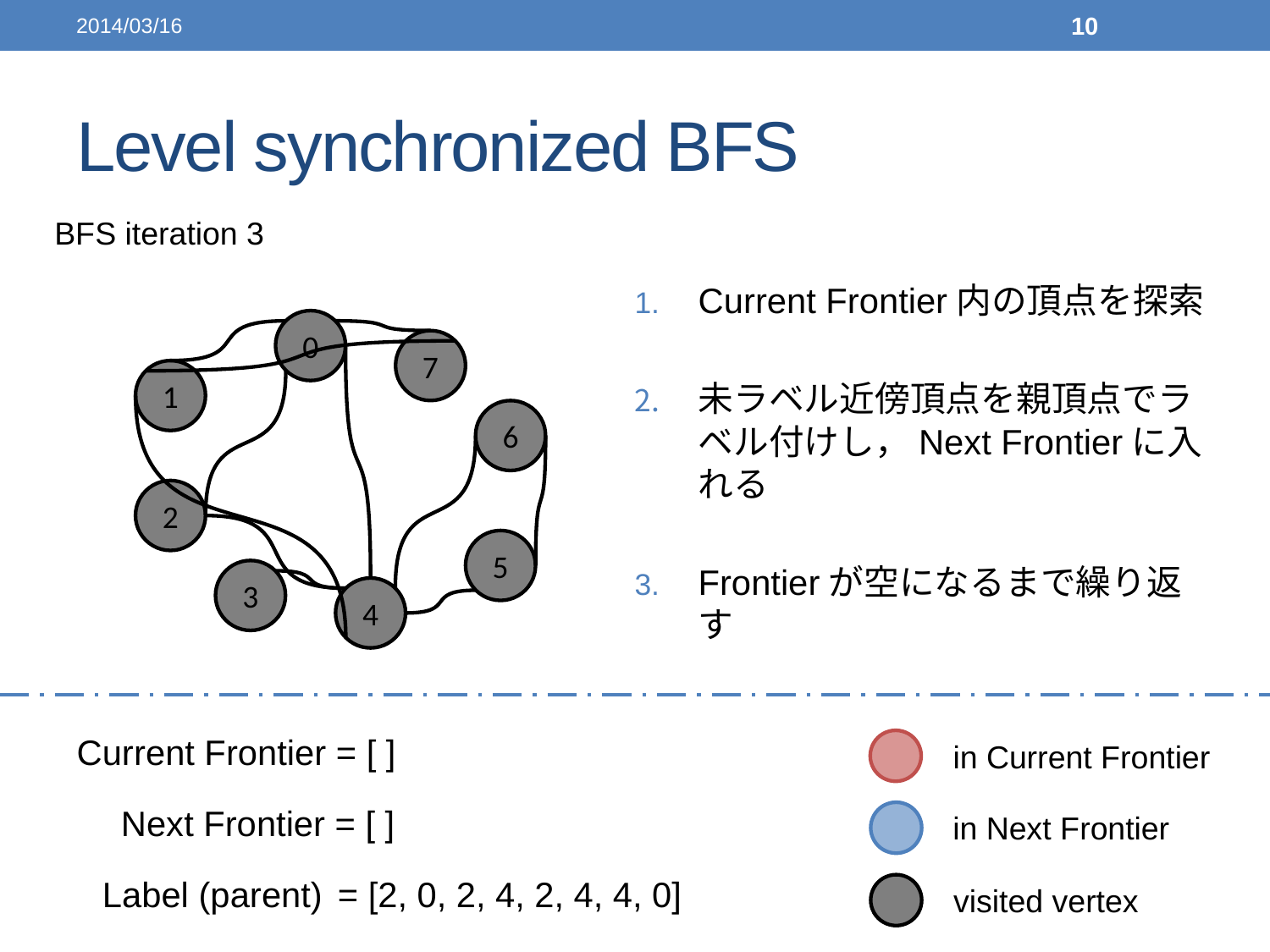

2014/03/16
10
# Level synchronized BFS

BFS iteration 1
BFS Tree (Source Vertex: 2)
0
7
L0
2
1
6
L1
2
5
3
L2
4
Current Frontier = [2]

in Current Frontier
in Next Frontier

visited vertex
Next Frontier = [ ]
BFS Tree = [2, -1, -1, -1, -1, -1, -1, -1]

BFS iteration 1
BFS Tree (Source Vertex: 2)
0
7
L0
2
1
6
4
0
L1
2
5
3
L2
4
Current Frontier = [2]

in Current Frontier
in Next Frontier

visited vertex
Next Frontier = [0, 4]
BFS Tree = [2, -1, 2, -1, 2, -1, -1, -1]

BFS iteration 2
BFS Tree (Source Vertex: 2)
0
7
L0
2
1
6
4
0
L1
2
5
3
L2
4
Current Frontier = [0, 4]

in Current Frontier
in Next Frontier

visited vertex
Next Frontier = [ ]
BFS Tree = [2, -1, 2, -1, 2, -1, -1, -1]

BFS iteration 2
BFS Tree (Source Vertex: 2)
0
7
L0
2
1
6
4
0
L1
2
5
3
1
7
3
5
6
L2
4
Current Frontier = [0, 4]

in Current Frontier
in Next Frontier

visited vertex
Next Frontier = [1, 3, 5, 6, 7]
BFS Tree = [2, 0, 2, 4, 2, 4, 4, 0]

BFS iteration 3
BFS Tree (Source Vertex: 2)
0
7
L0
2
1
6
4
0
L1
2
5
3
1
7
3
5
6
L2
4
Current Frontier = [1, 3, 5, 6, 7]

in Current Frontier
in Next Frontier

visited vertex
Next Frontier = [ ]
BFS Tree = [2, 0, 2, 4, 2, 4, 4, 0]

BFS iteration 3
BFS Tree (Source Vertex: 2)
0
7
L0
2
1
6
4
0
L1
2
5
3
1
7
3
5
6
L2
4
Current Frontier = [ ]

in Current Frontier
in Next Frontier

visited vertex
Next Frontier = [ ]
BFS Tree = [2, 0, 2, 4, 2, 4, 4, 0]

Current Frontier内の頂点を探索

未ラベル近傍頂点を親頂点でラベル付けし，Next Frontierに入れる

Frontierが空になるまで繰り返す
Label (parent)